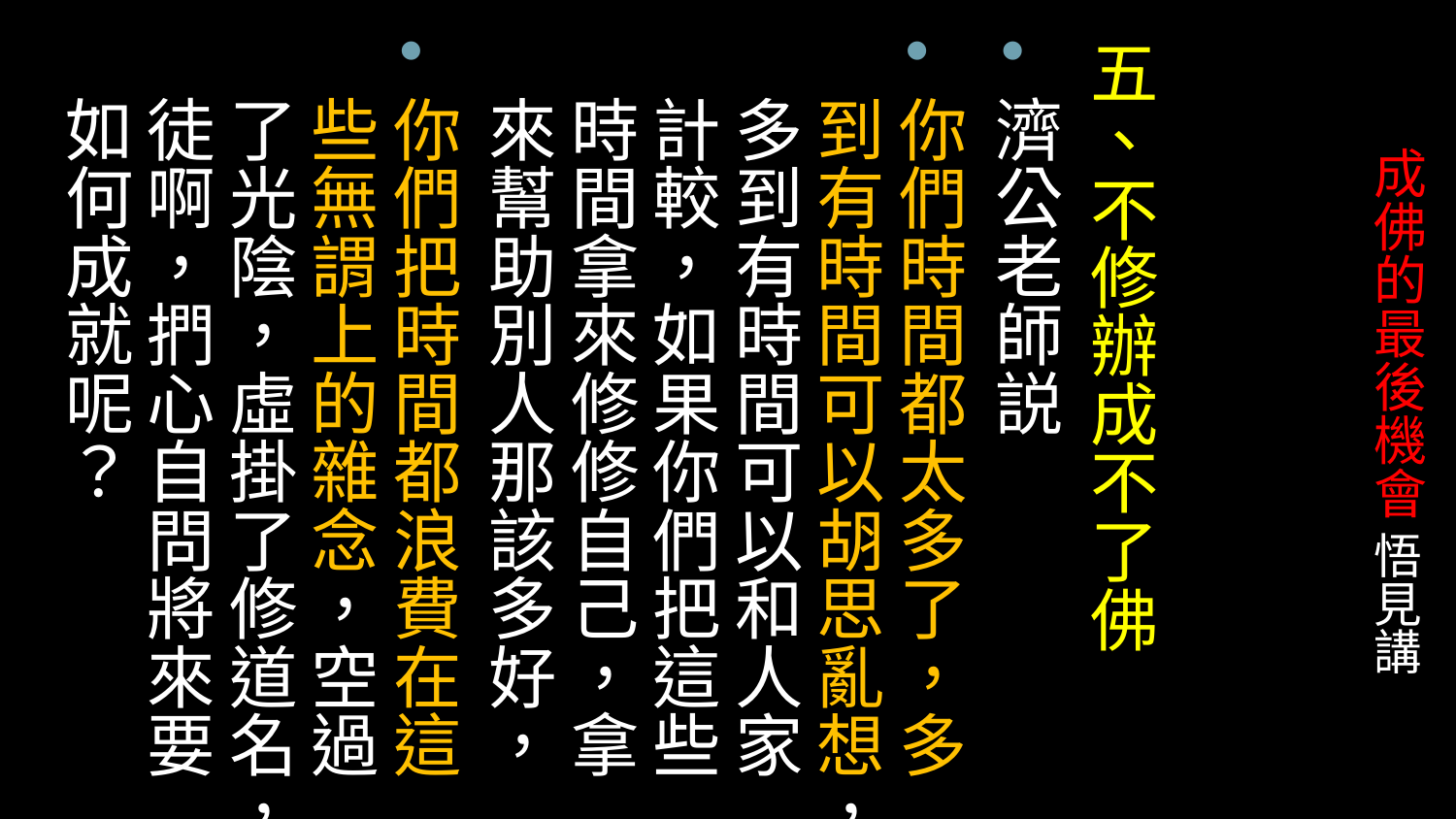

五、不修辦成不了佛
濟公老師説
你們時間都太多了，多到有時間可以胡思亂想，多到有時間可以和人家計較，如果你們把這些時間拿來修修自己，拿來幫助別人那該多好，
你們把時間都浪費在這些無謂上的雜念，空過了光陰，虛掛了修道名，徒啊，捫心自問將來要如何成就呢？

# 成佛的最後機會 悟見講